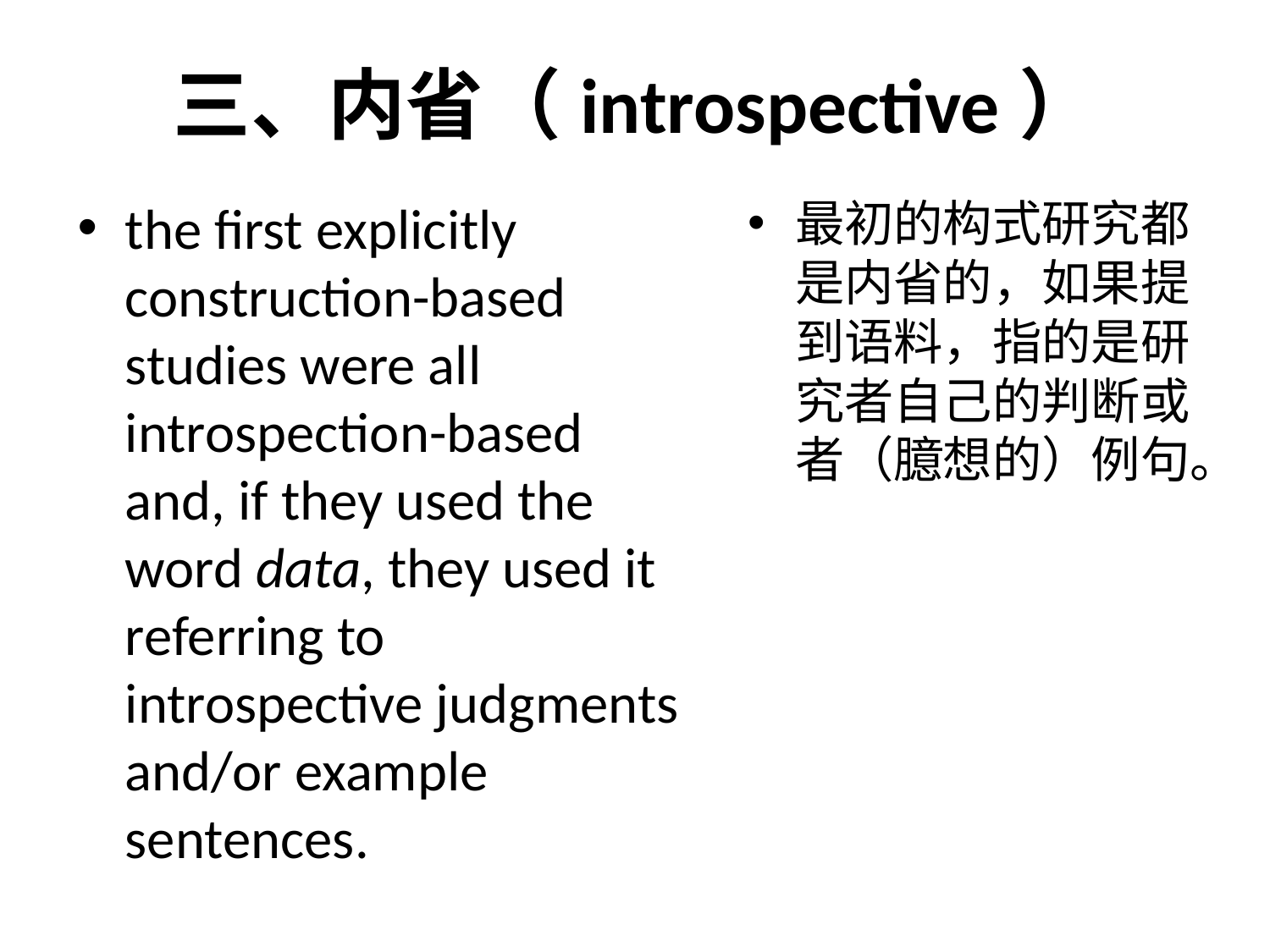

# 三、内省（introspective）
the first explicitly construction-based studies were all introspection-based and, if they used the word data, they used it referring to introspective judgments and/or example sentences.
最初的构式研究都是内省的，如果提到语料，指的是研究者自己的判断或者（臆想的）例句。